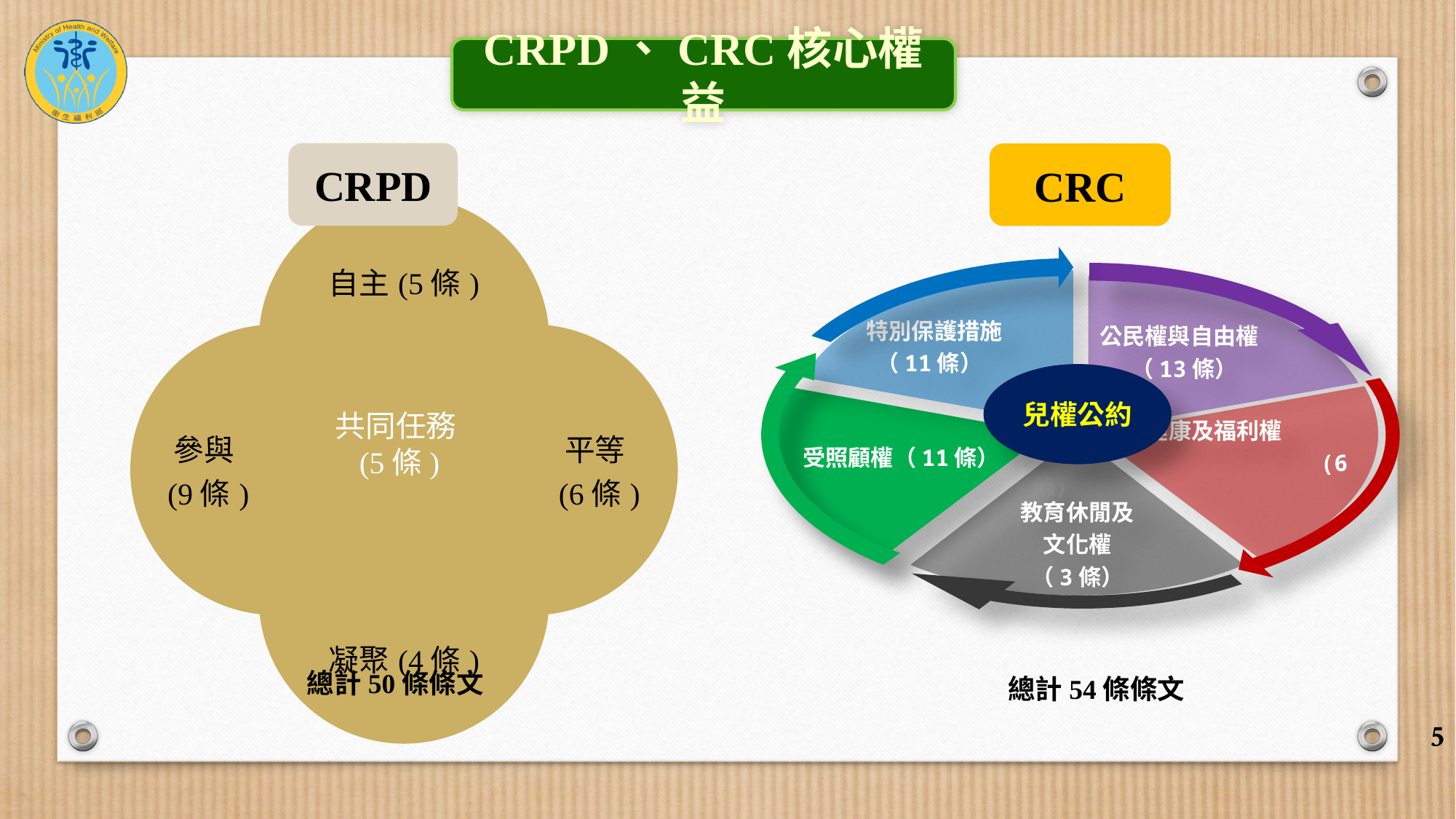

CRPD、CRC核心權益
CRPD
CRC
自主(5條)
平等(6條)
凝聚(4條)
參與(9條)

   特別保護措施
     （11條）
教育休閒及
文化權
（3條）
          公民權與自由權
            （13條）
受照顧權（11條）

            基本健康及福利權
                     (6條）

兒權公約
共同任務(5條)
總計50條條文
總計54條條文
5